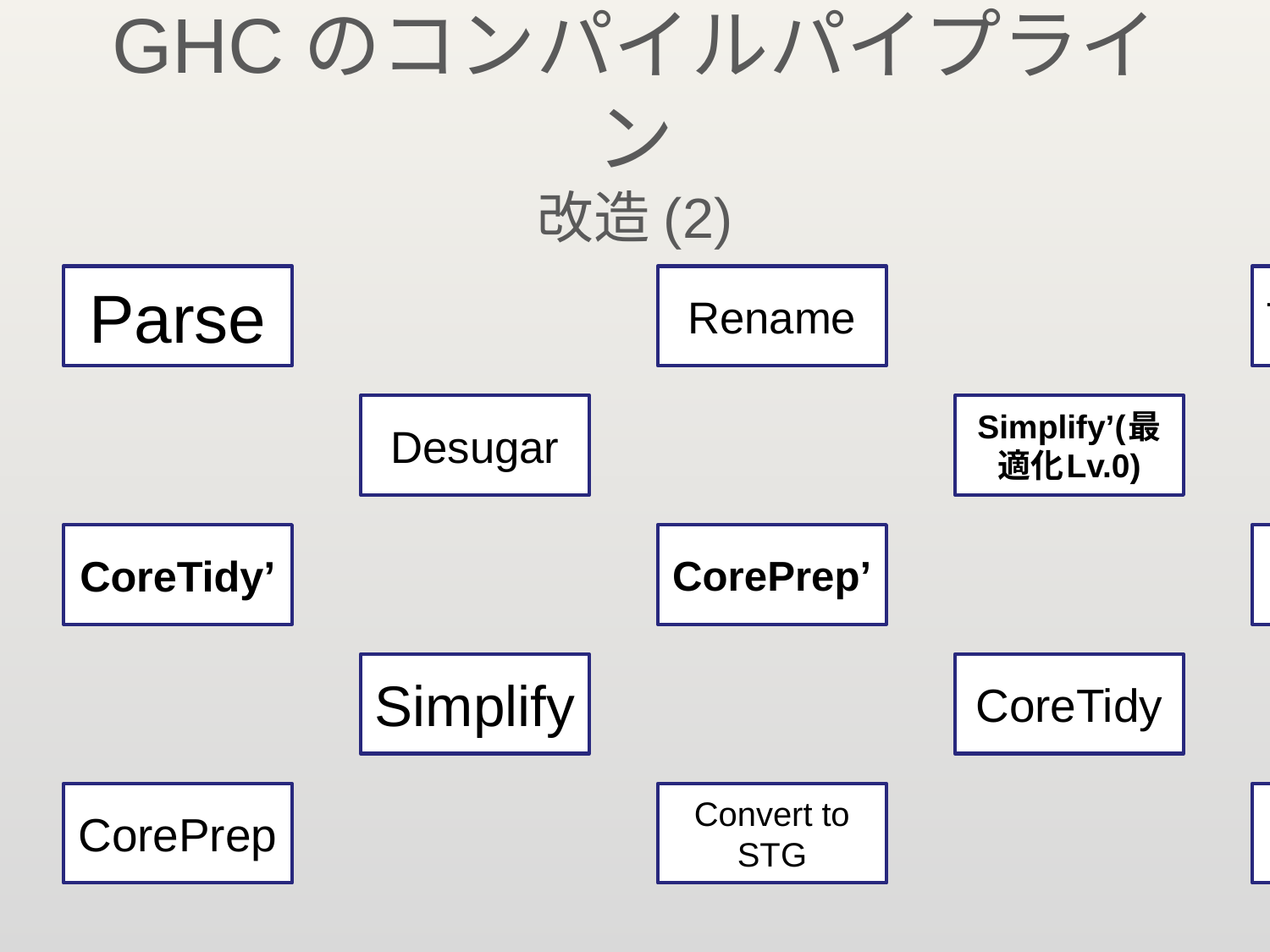

# GHCのコンパイルパイプライン 改造(2)
Parse
Rename
Desugar
Simplify
CoreTidy
CorePrep
Convert to STG
Simplify’(最適化Lv.0)
CoreTidy’
CorePrep’